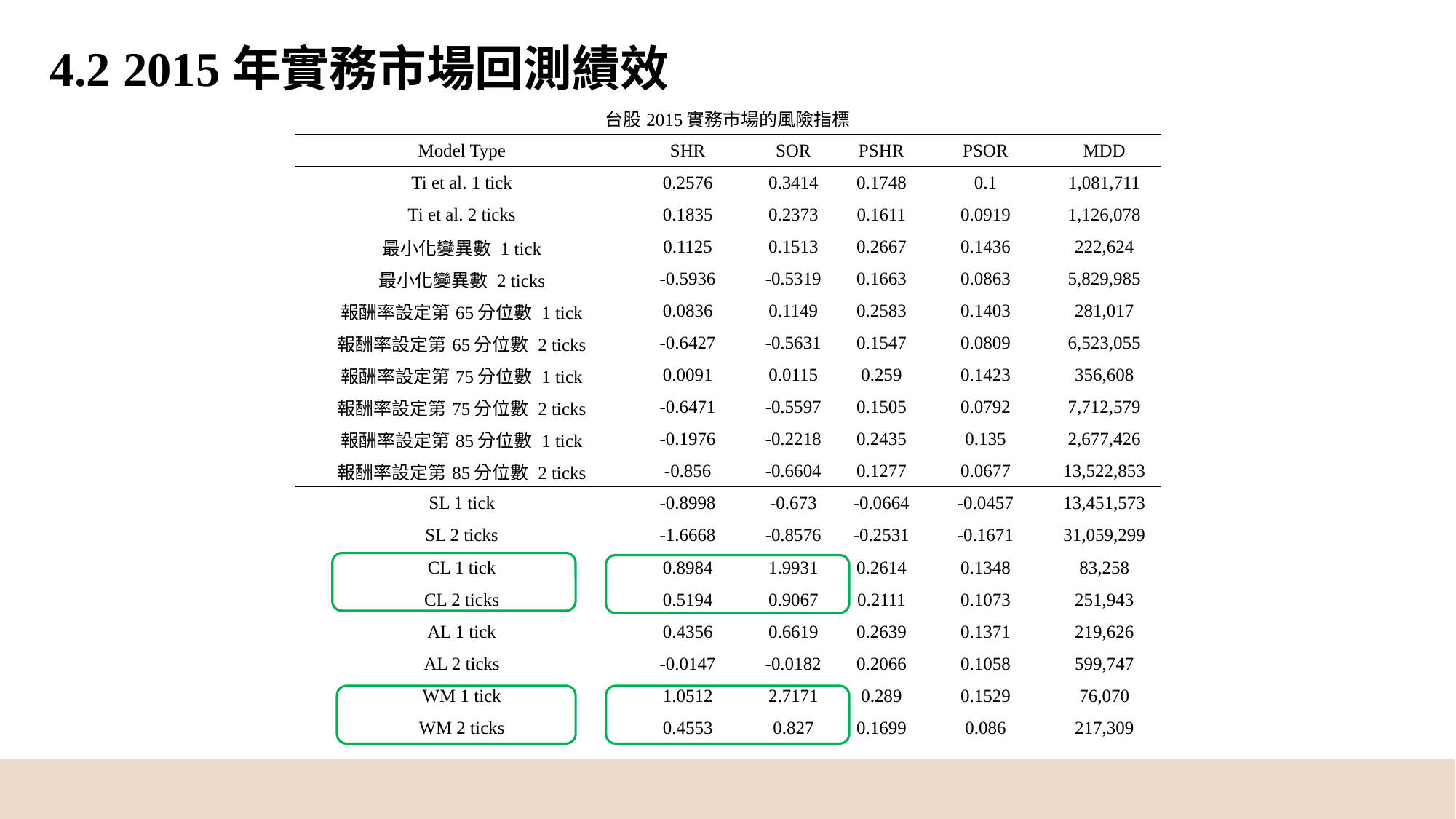

4.2 2015年實務市場回測績效
| 台股2015實務市場的風險指標 |  |  |  |  |  |
| --- | --- | --- | --- | --- | --- |
| Model Type | SHR | SOR | PSHR | PSOR | MDD |
| Ti et al. 1 tick | 0.2576 | 0.3414 | 0.1748 | 0.1 | 1,081,711 |
| Ti et al. 2 ticks | 0.1835 | 0.2373 | 0.1611 | 0.0919 | 1,126,078 |
| 最小化變異數 1 tick | 0.1125 | 0.1513 | 0.2667 | 0.1436 | 222,624 |
| 最小化變異數 2 ticks | -0.5936 | -0.5319 | 0.1663 | 0.0863 | 5,829,985 |
| 報酬率設定第65分位數 1 tick | 0.0836 | 0.1149 | 0.2583 | 0.1403 | 281,017 |
| 報酬率設定第65分位數 2 ticks | -0.6427 | -0.5631 | 0.1547 | 0.0809 | 6,523,055 |
| 報酬率設定第75分位數 1 tick | 0.0091 | 0.0115 | 0.259 | 0.1423 | 356,608 |
| 報酬率設定第75分位數 2 ticks | -0.6471 | -0.5597 | 0.1505 | 0.0792 | 7,712,579 |
| 報酬率設定第85分位數 1 tick | -0.1976 | -0.2218 | 0.2435 | 0.135 | 2,677,426 |
| 報酬率設定第85分位數 2 ticks | -0.856 | -0.6604 | 0.1277 | 0.0677 | 13,522,853 |
| SL 1 tick | -0.8998 | -0.673 | -0.0664 | -0.0457 | 13,451,573 |
| SL 2 ticks | -1.6668 | -0.8576 | -0.2531 | -0.1671 | 31,059,299 |
| CL 1 tick | 0.8984 | 1.9931 | 0.2614 | 0.1348 | 83,258 |
| CL 2 ticks | 0.5194 | 0.9067 | 0.2111 | 0.1073 | 251,943 |
| AL 1 tick | 0.4356 | 0.6619 | 0.2639 | 0.1371 | 219,626 |
| AL 2 ticks | -0.0147 | -0.0182 | 0.2066 | 0.1058 | 599,747 |
| WM 1 tick | 1.0512 | 2.7171 | 0.289 | 0.1529 | 76,070 |
| WM 2 ticks | 0.4553 | 0.827 | 0.1699 | 0.086 | 217,309 |